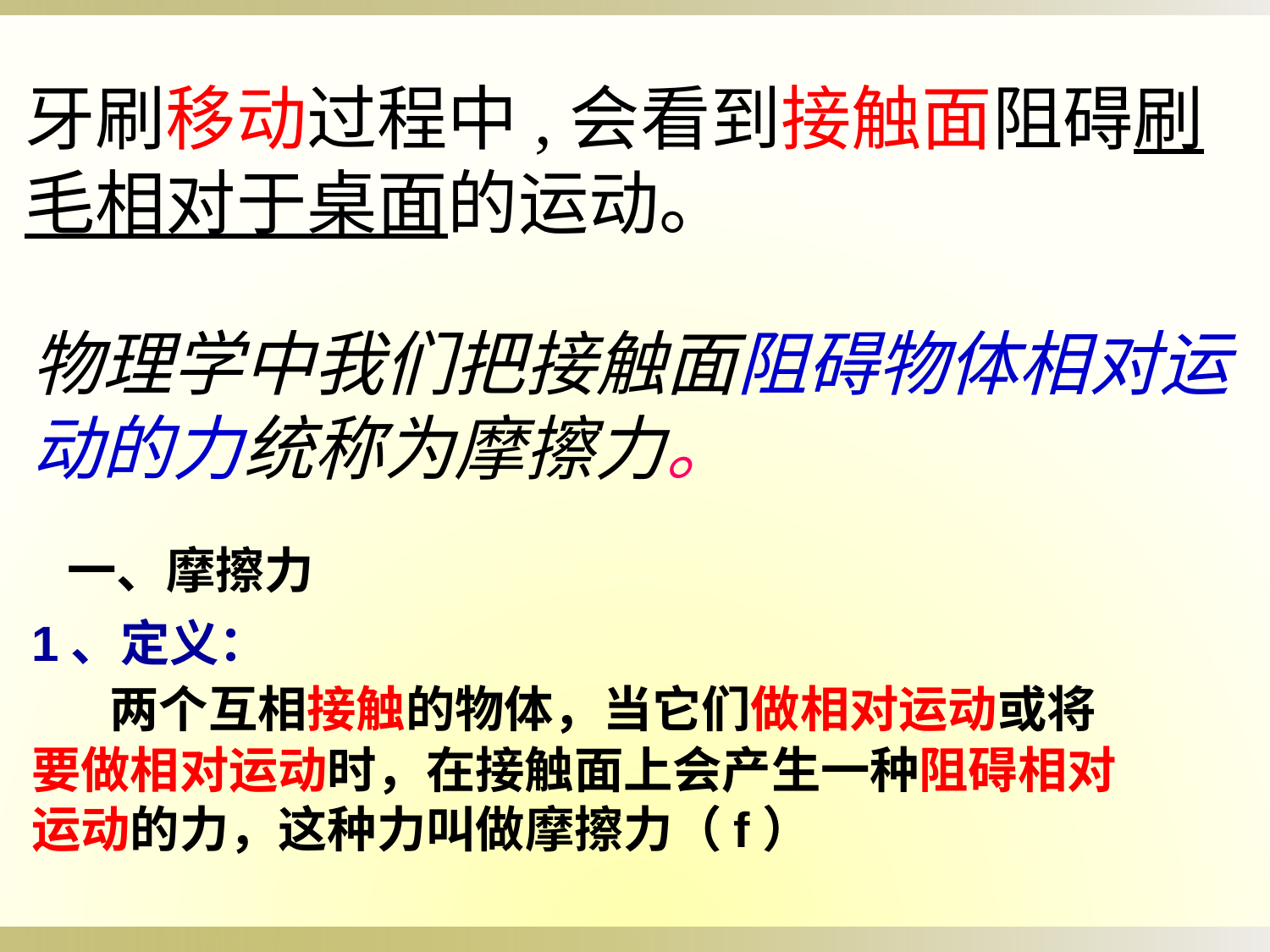

牙刷移动过程中,会看到接触面阻碍刷毛相对于桌面的运动。
物理学中我们把接触面阻碍物体相对运动的力统称为摩擦力。
一、摩擦力
1、定义：
     两个互相接触的物体，当它们做相对运动或将要做相对运动时，在接触面上会产生一种阻碍相对运动的力，这种力叫做摩擦力（f）